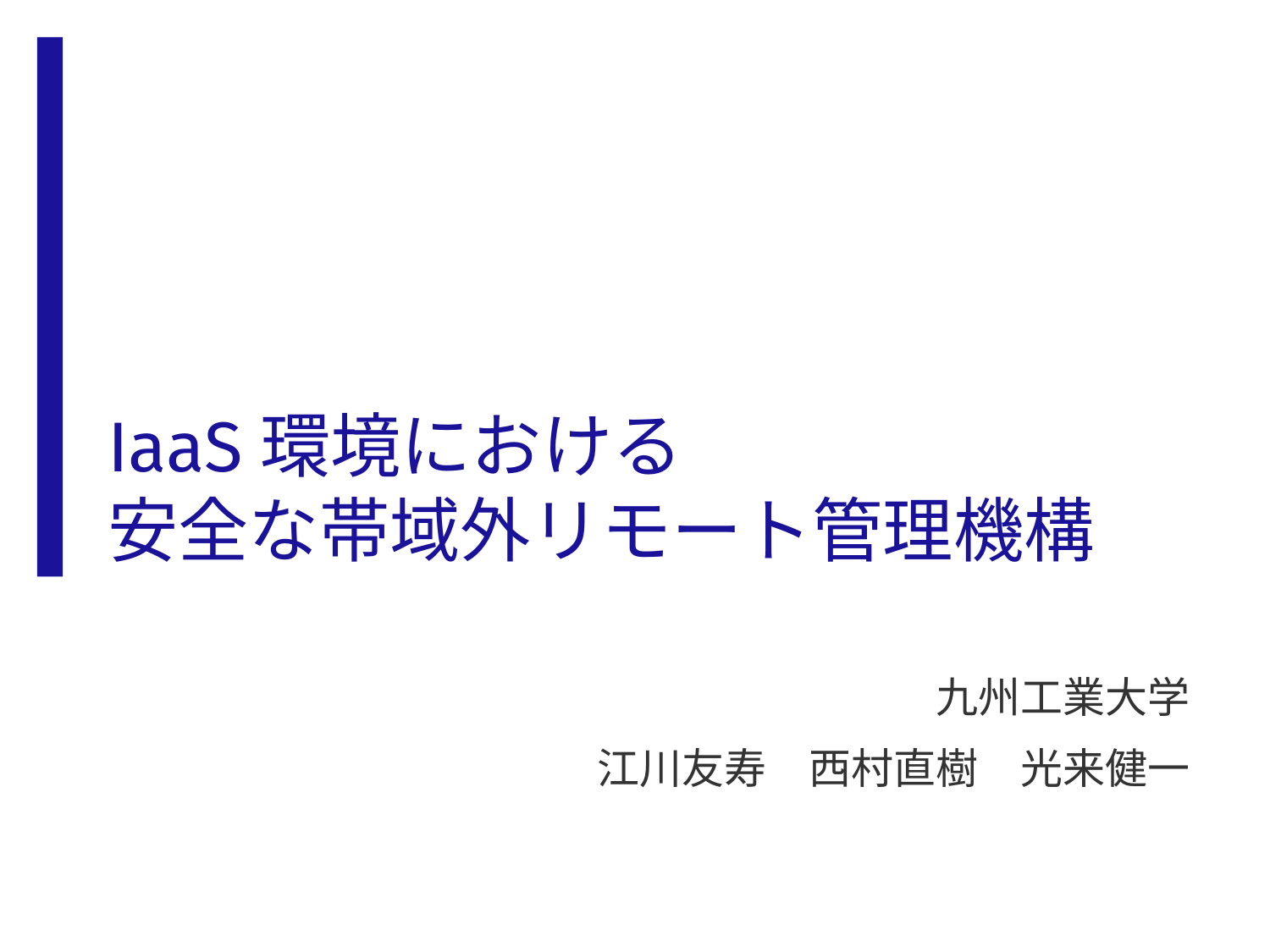

# IaaS環境における 安全な帯域外リモート管理機構
九州工業大学
江川友寿　西村直樹　光来健一